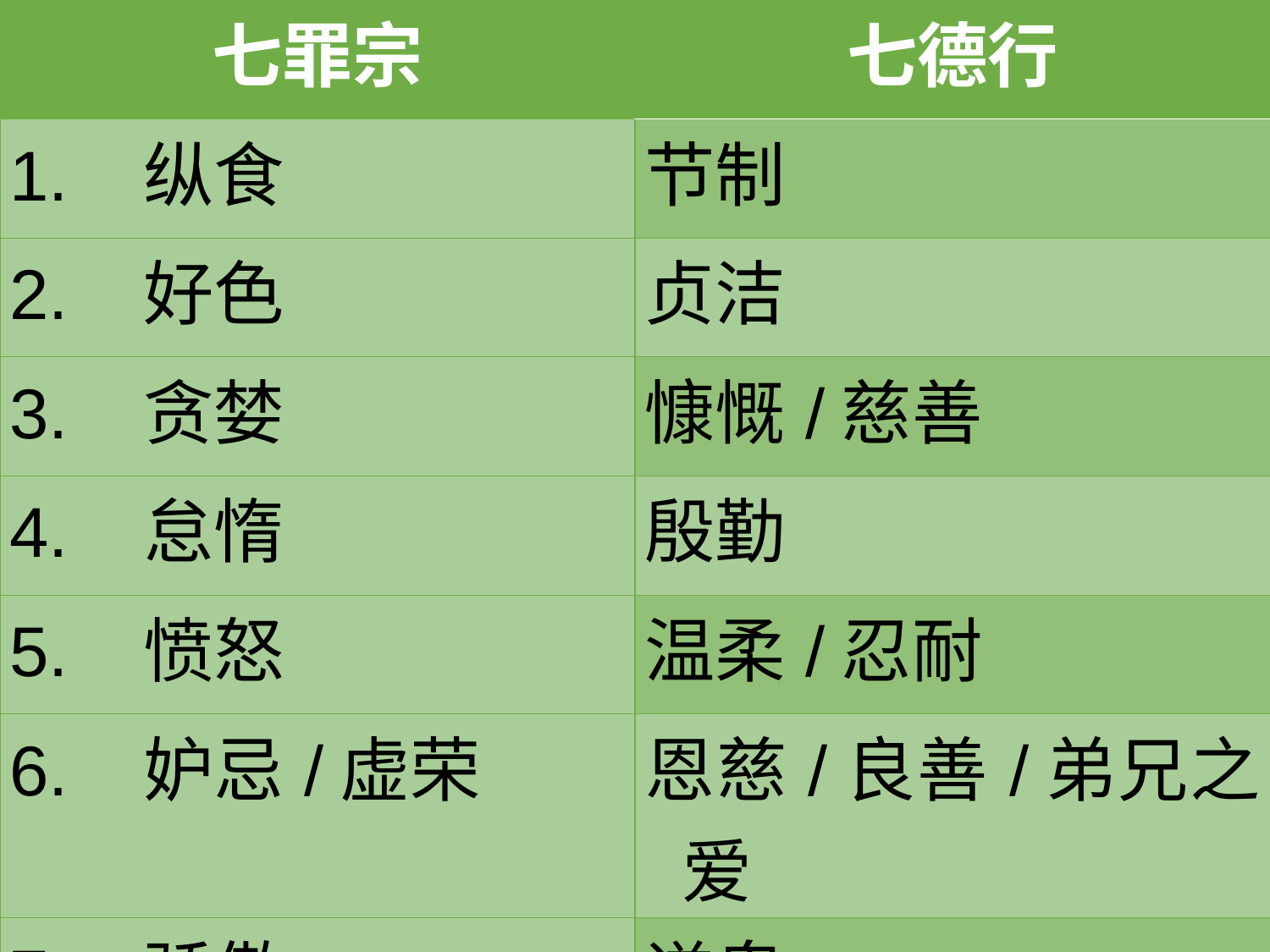

| 七罪宗 | 七德行 |
| --- | --- |
| 1. 纵食 | 节制 |
| 2. 好色 | 贞洁 |
| 3. 贪婪 | 慷慨/慈善 |
| 4. 怠惰 | 殷勤 |
| 5. 愤怒 | 温柔/忍耐 |
| 6. 妒忌/虚荣 | 恩慈/良善/弟兄之爱 |
| 7. 骄傲 | 谦卑 |
#